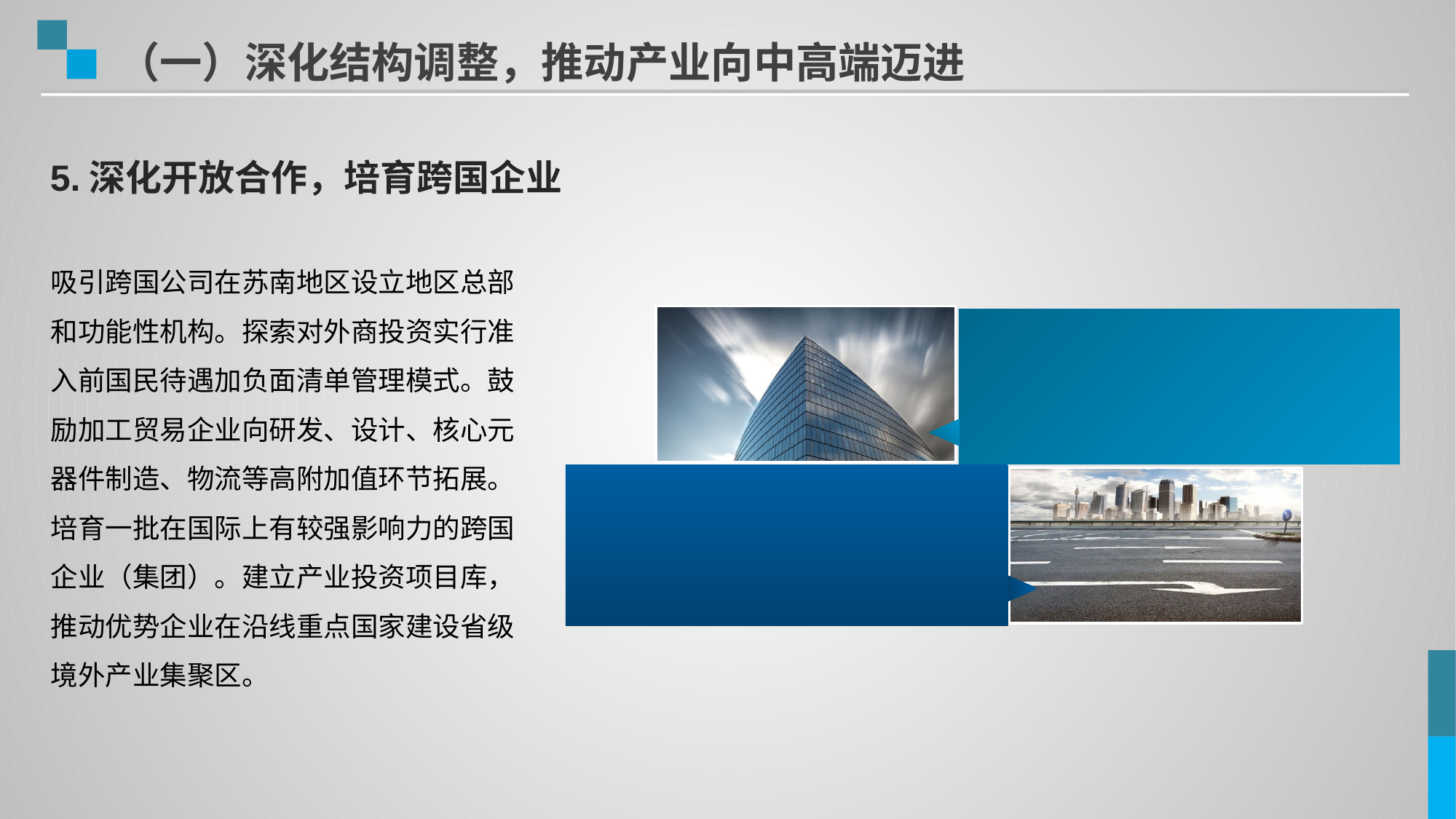

（一）深化结构调整，推动产业向中高端迈进
5.深化开放合作，培育跨国企业
吸引跨国公司在苏南地区设立地区总部和功能性机构。探索对外商投资实行准入前国民待遇加负面清单管理模式。鼓励加工贸易企业向研发、设计、核心元器件制造、物流等高附加值环节拓展。培育一批在国际上有较强影响力的跨国企业（集团）。建立产业投资项目库，推动优势企业在沿线重点国家建设省级境外产业集聚区。